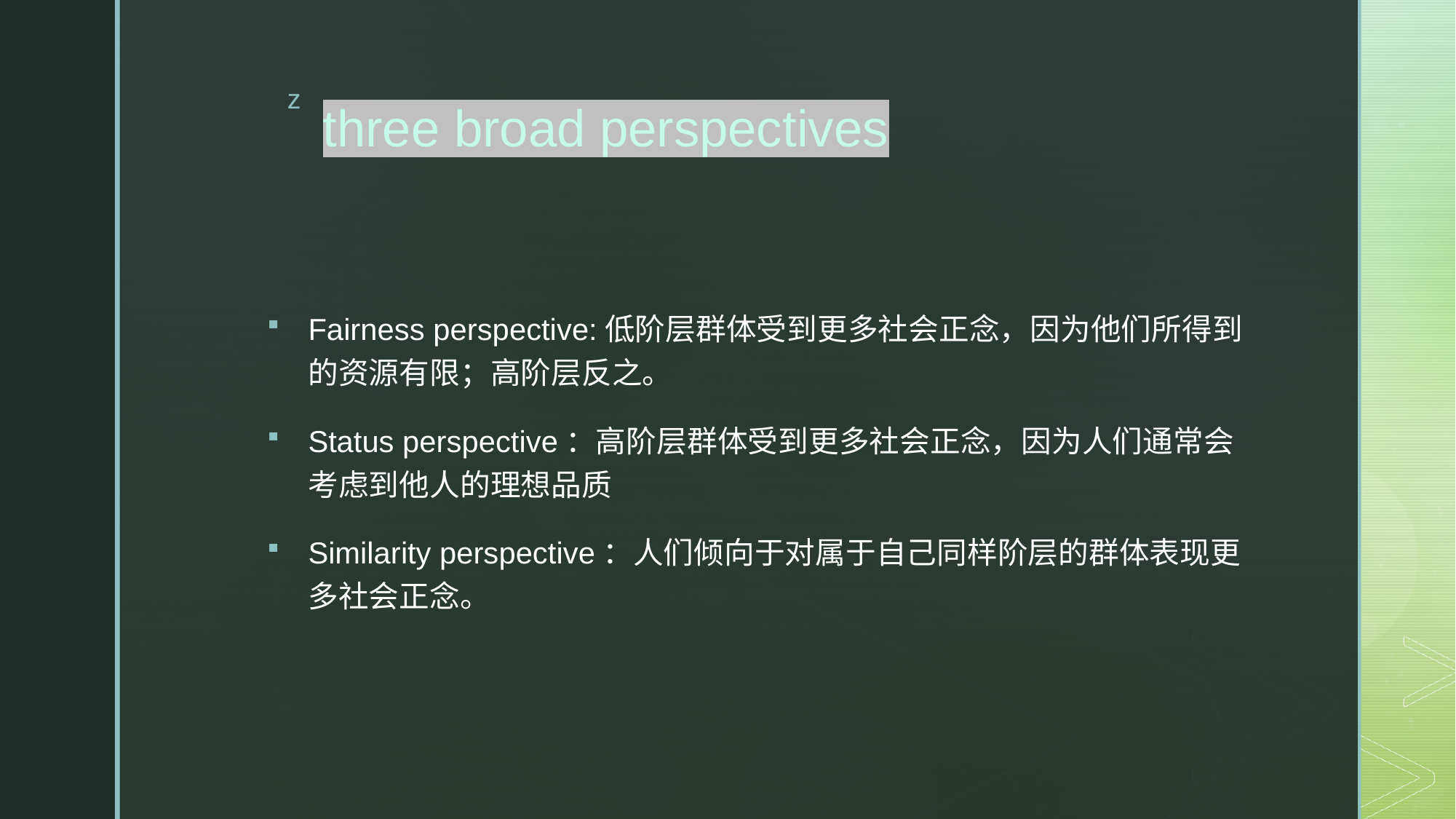

# three broad perspectives
Fairness perspective:低阶层群体受到更多社会正念，因为他们所得到的资源有限；高阶层反之。
Status perspective：高阶层群体受到更多社会正念，因为人们通常会考虑到他人的理想品质
Similarity perspective：人们倾向于对属于自己同样阶层的群体表现更多社会正念。